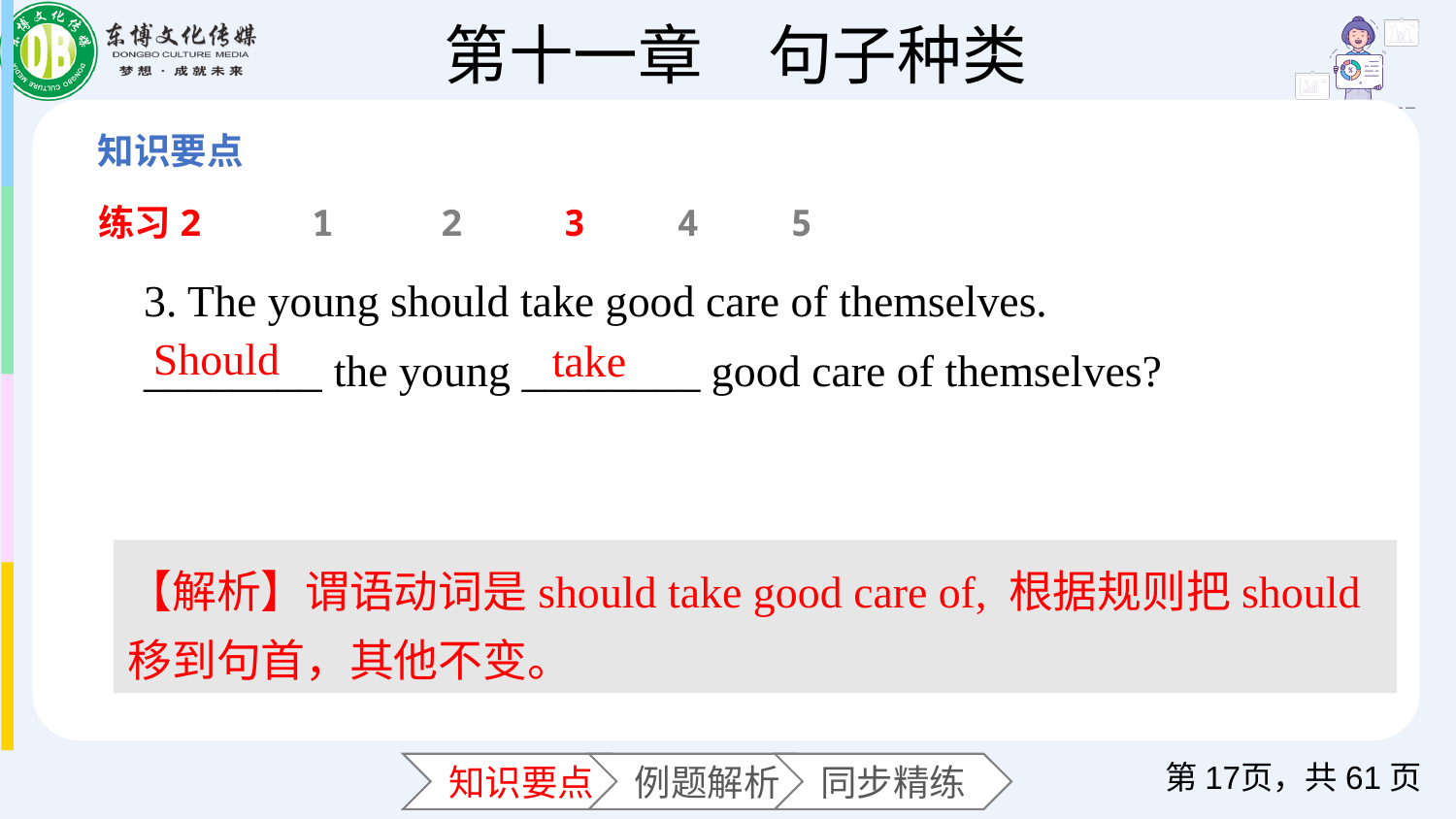

练习2
1
2
3
4
5
3. The young should take good care of themselves.
________ the young ________ good care of themselves?
Should
take
【解析】谓语动词是should take good care of, 根据规则把should 移到句首，其他不变。